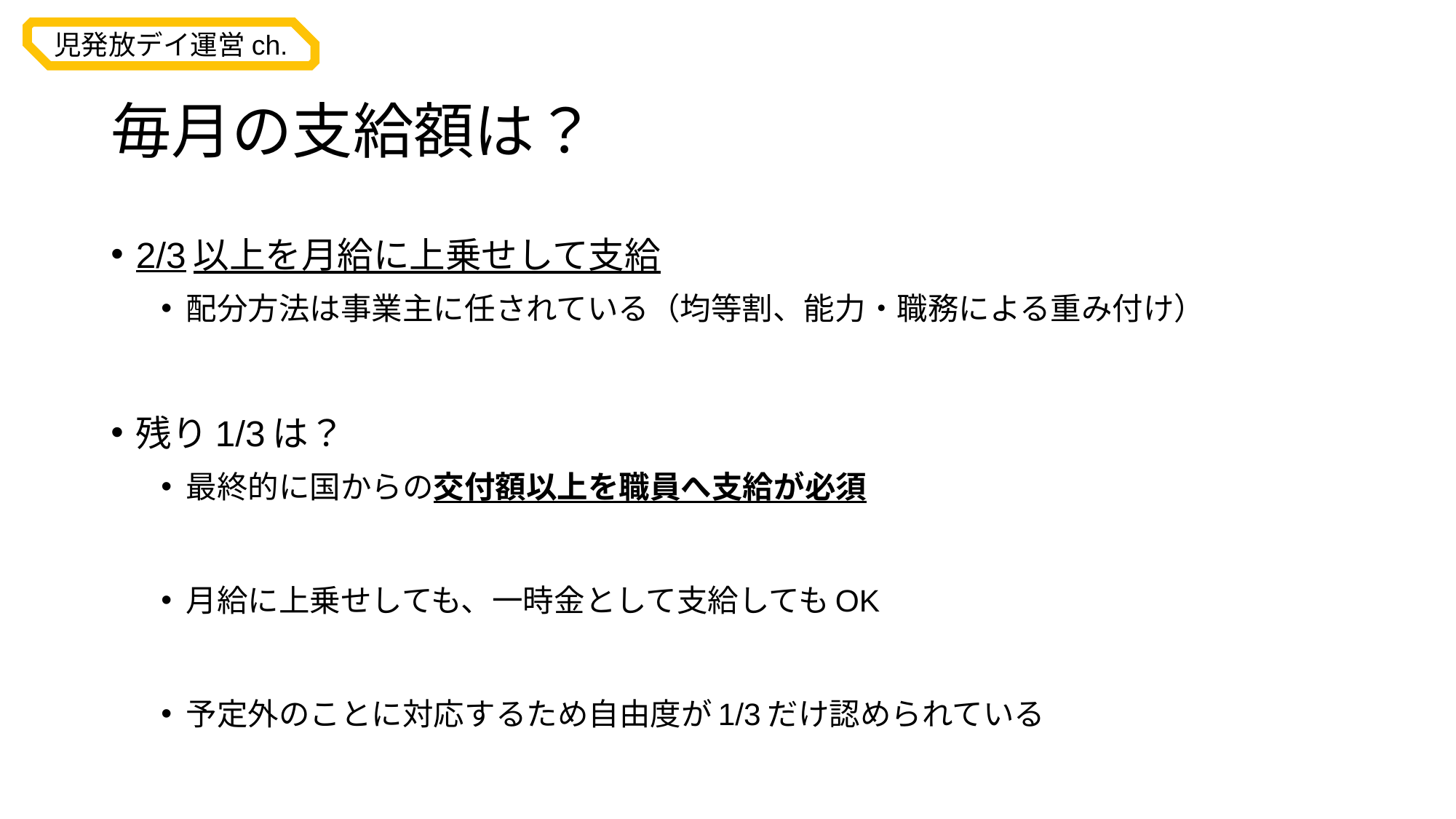

# 毎月の支給額は？
2/3以上を月給に上乗せして支給
配分方法は事業主に任されている（均等割、能力・職務による重み付け）

残り1/3は？
最終的に国からの交付額以上を職員へ支給が必須

月給に上乗せしても、一時金として支給してもOK

予定外のことに対応するため自由度が1/3だけ認められている